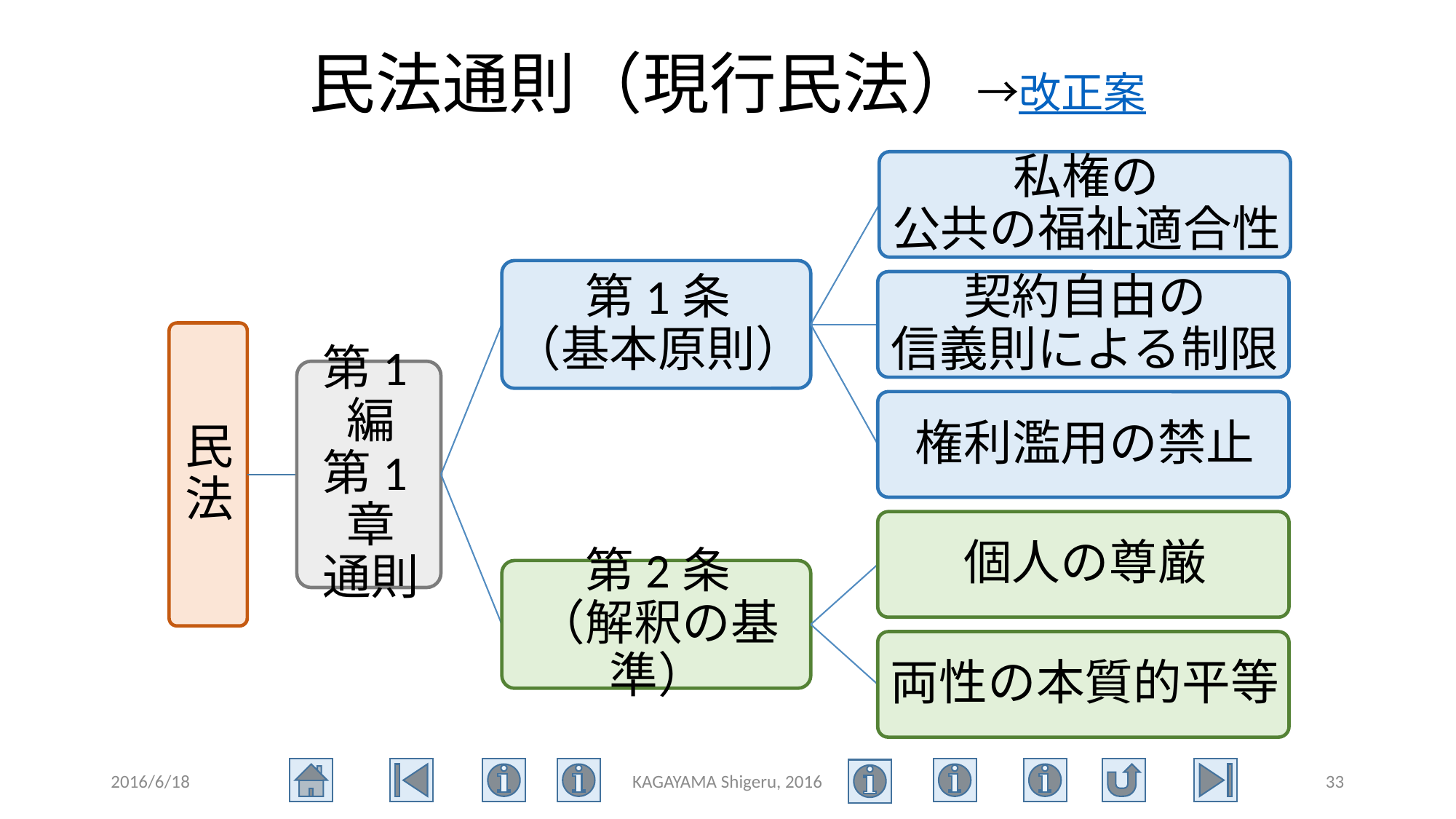

# 民法通則（現行民法）→改正案
民
法

第1編
第1章
通則

第1条
（基本原則）

私権の
公共の福祉適合性

契約自由の
信義則による制限

権利濫用の禁止

第2条
（解釈の基準）

個人の尊厳

両性の本質的平等
2016/6/18
KAGAYAMA Shigeru, 2016
33